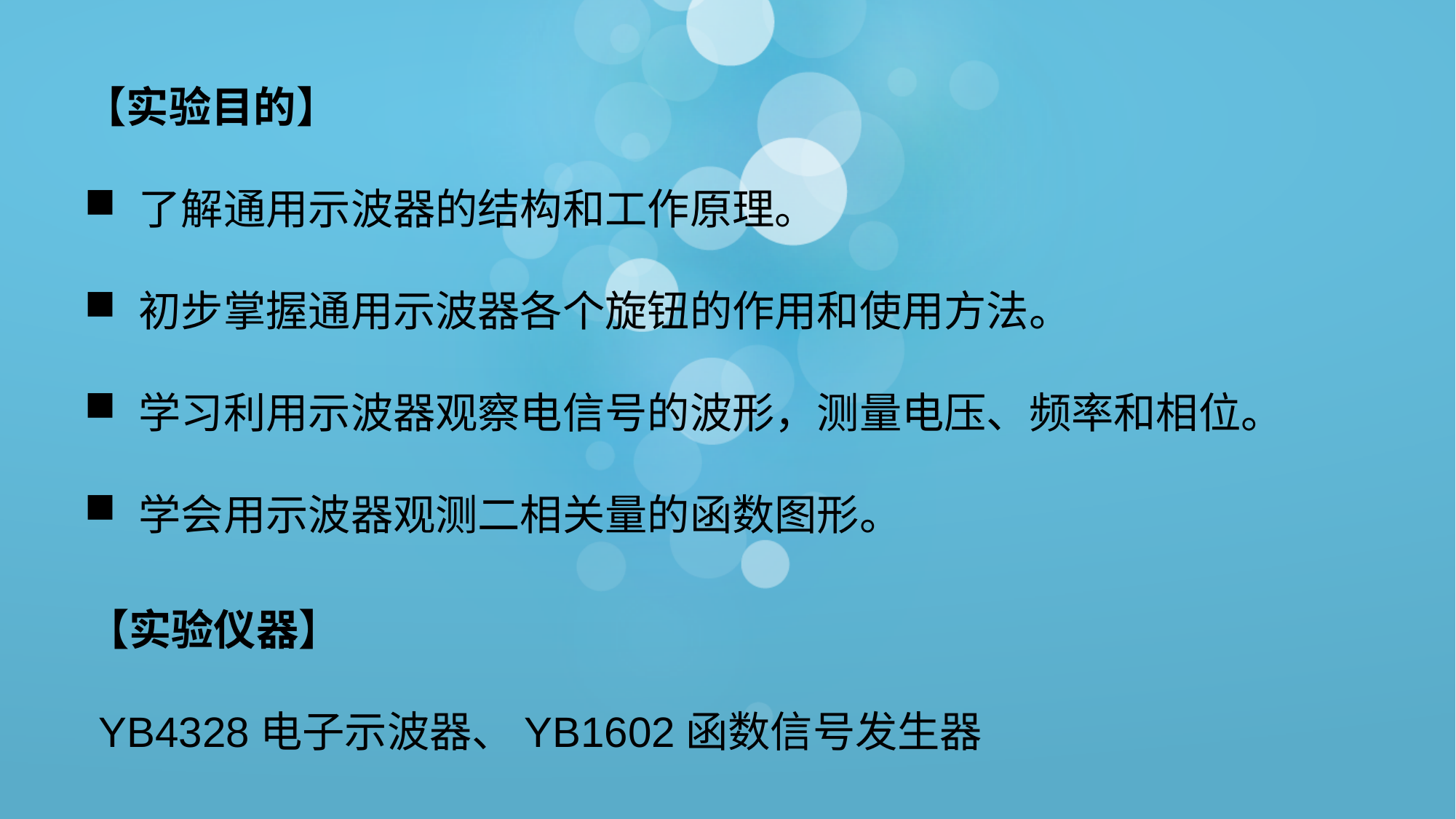

【实验目的】
了解通用示波器的结构和工作原理。
初步掌握通用示波器各个旋钮的作用和使用方法。
学习利用示波器观察电信号的波形，测量电压、频率和相位。
学会用示波器观测二相关量的函数图形。
【实验仪器】

 YB4328电子示波器、YB1602函数信号发生器